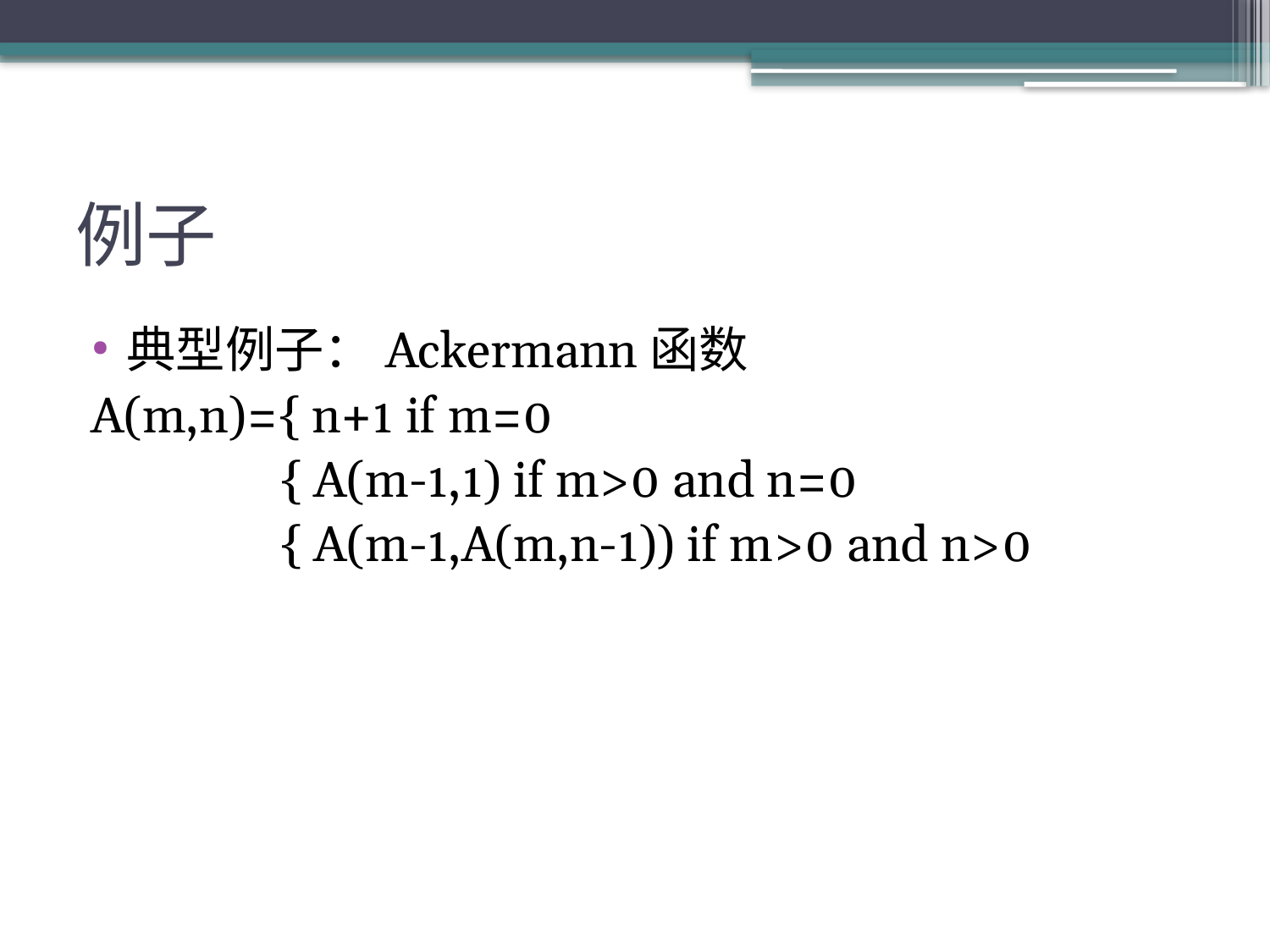

# 例子
典型例子：Ackermann函数
A(m,n)={ n+1 if m=0
                { A(m-1,1) if m>0 and n=0
                { A(m-1,A(m,n-1)) if m>0 and n>0